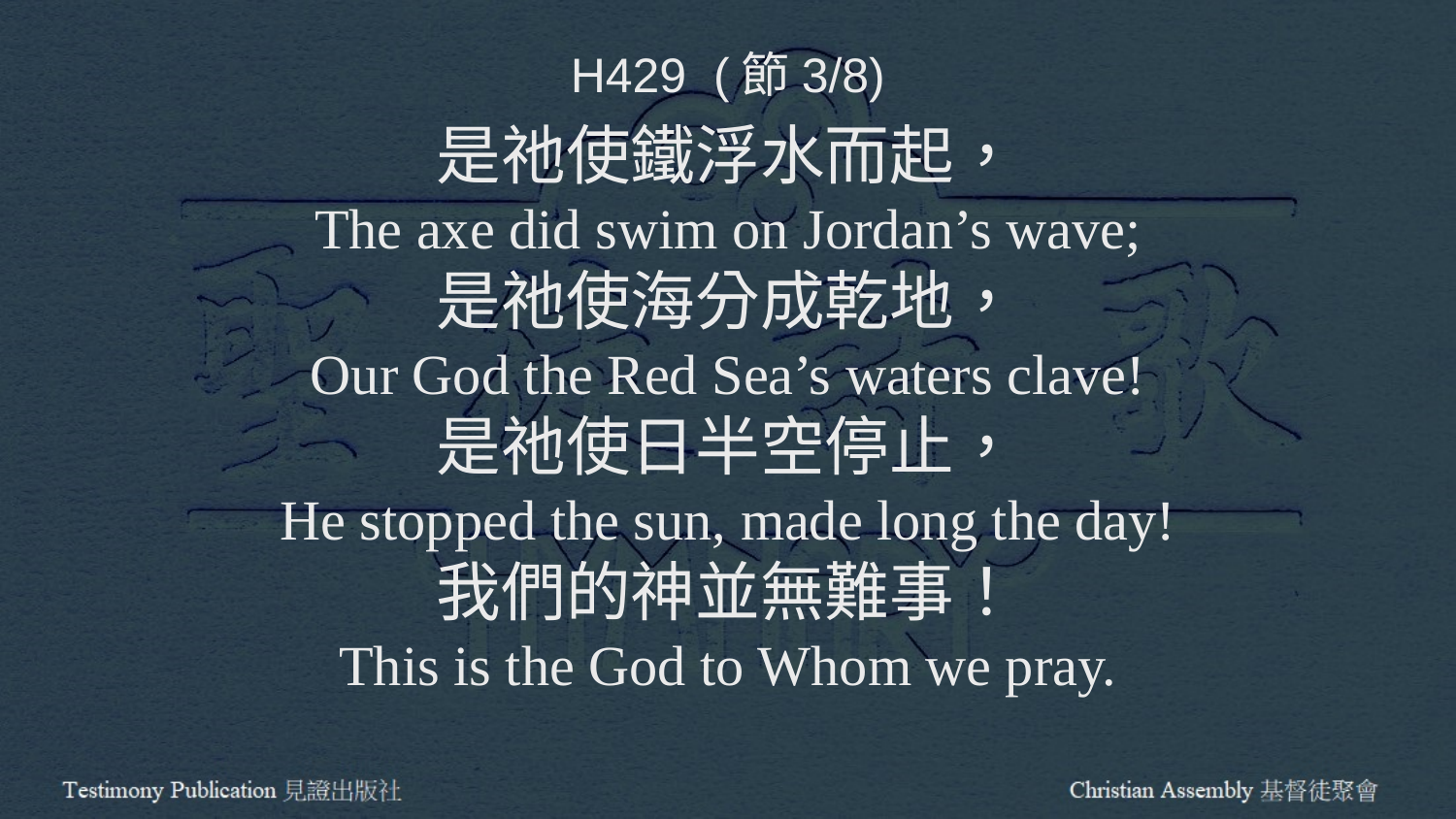

H429  (節3/8)
是祂使鐵浮水而起，
The axe did swim on Jordan’s wave;
是祂使海分成乾地，
Our God the Red Sea’s waters clave!
是祂使日半空停止，
He stopped the sun, made long the day!
我們的神並無難事！
This is the God to Whom we pray.